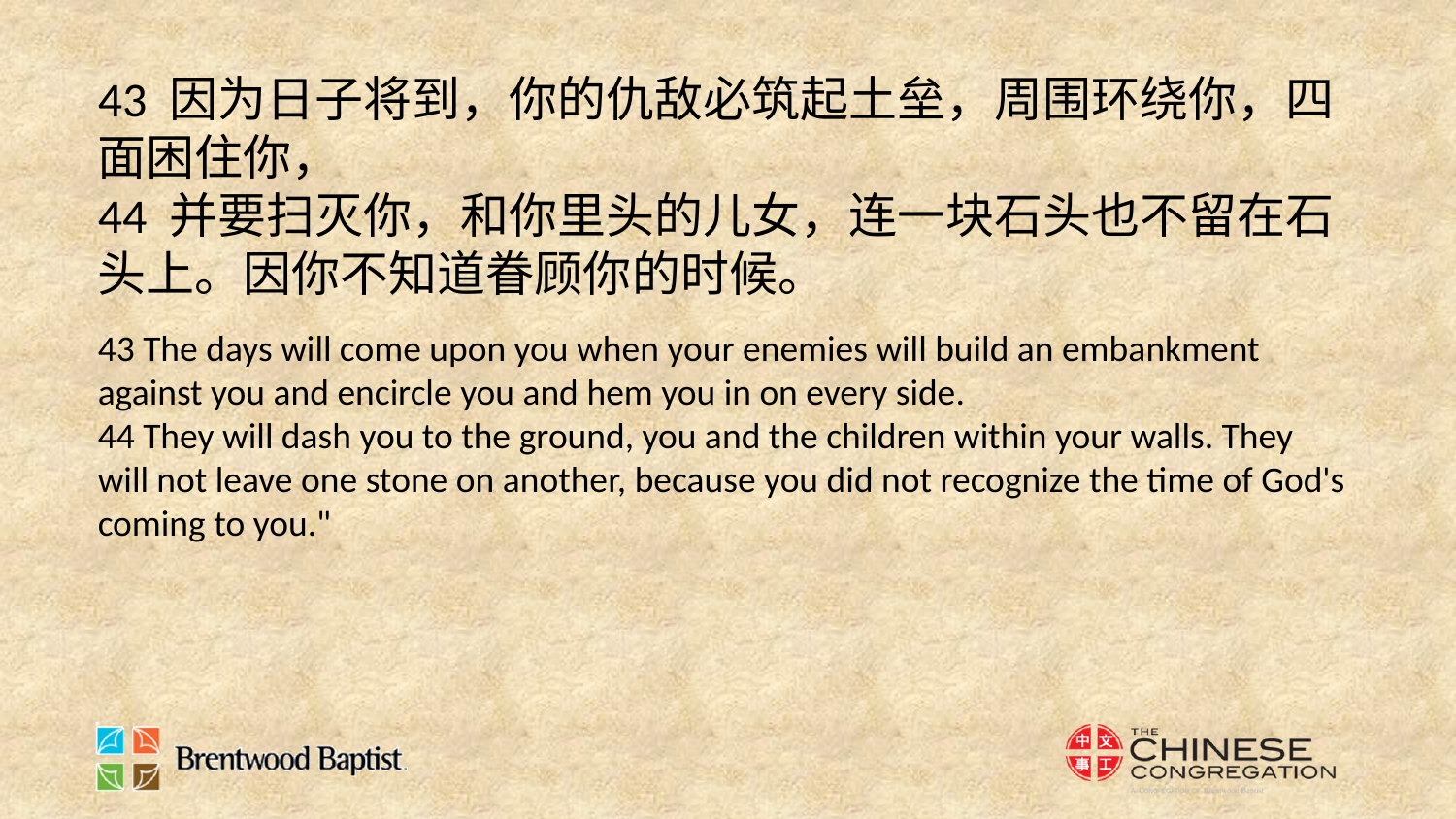

43 因为日子将到，你的仇敌必筑起土垒，周围环绕你，四面困住你，
44 并要扫灭你，和你里头的儿女，连一块石头也不留在石头上。因你不知道眷顾你的时候。

43 The days will come upon you when your enemies will build an embankment against you and encircle you and hem you in on every side.
44 They will dash you to the ground, you and the children within your walls. They will not leave one stone on another, because you did not recognize the time of God's coming to you."